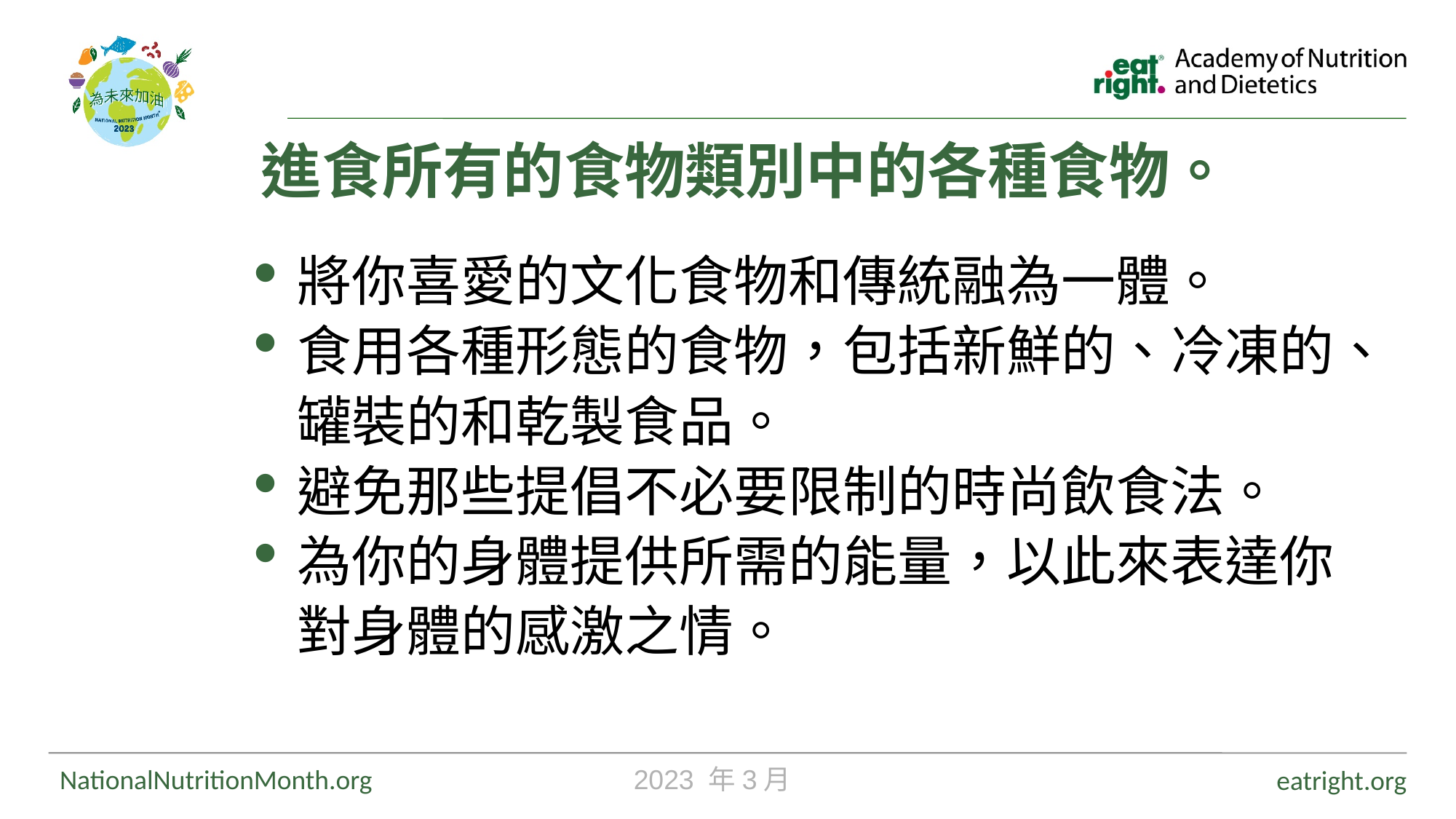

進食所有的食物類別中的各種食物。
將你喜愛的文化食物和傳統融為一體。
食用各種形態的食物，包括新鮮的、冷凍的、罐裝的和乾製食品。
避免那些提倡不必要限制的時尚飲食法。
為你的身體提供所需的能量，以此來表達你對身體的感激之情。